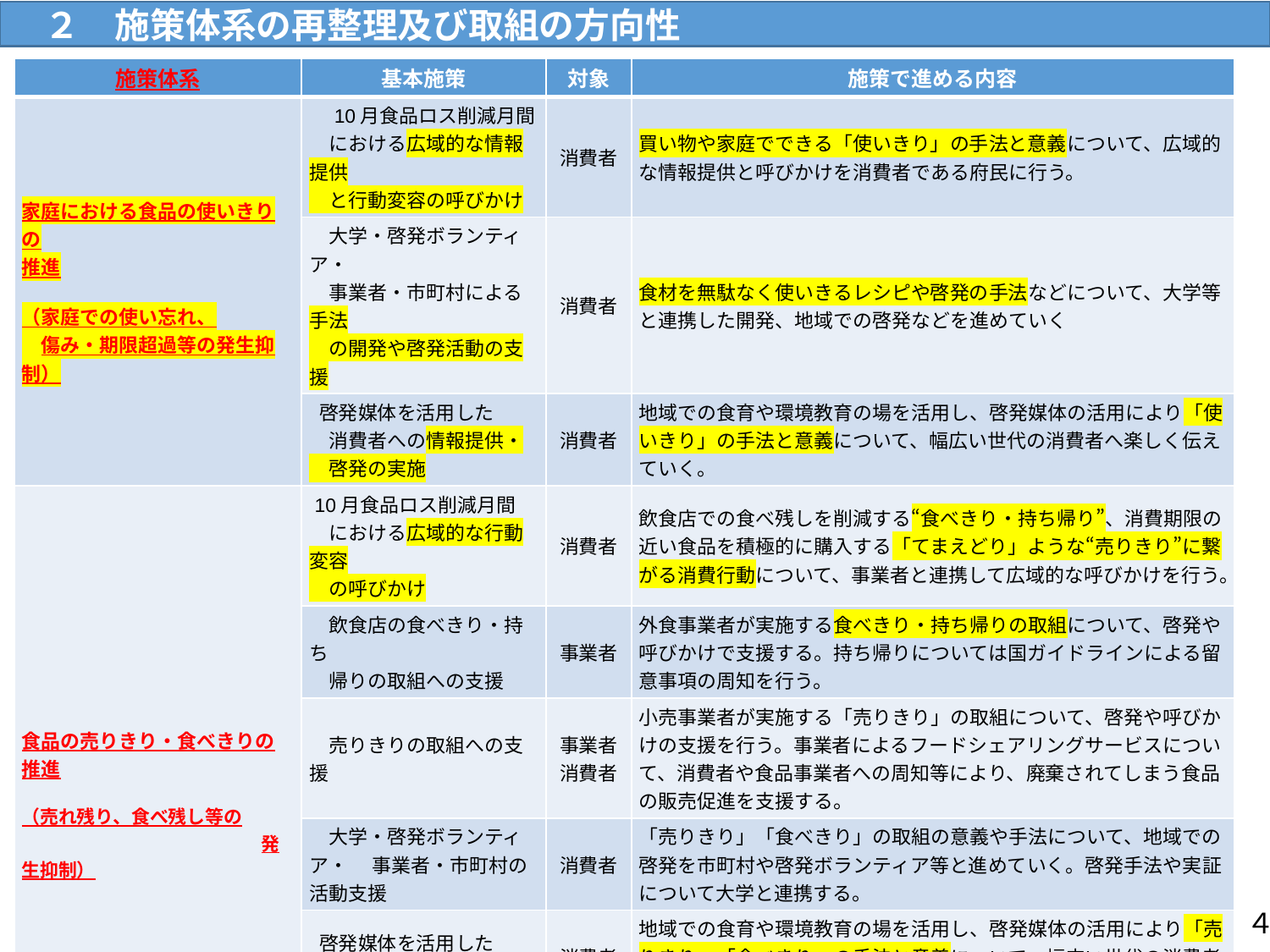

２　施策体系の再整理及び取組の方向性
| 施策体系 | 基本施策 | 対象 | 施策で進める内容 |
| --- | --- | --- | --- |
| 家庭における食品の使いきりの 推進 （家庭での使い忘れ、 　傷み・期限超過等の発生抑制） | 10月食品ロス削減月間 　における広域的な情報提供 　と行動変容の呼びかけ | 消費者 | 買い物や家庭でできる「使いきり」の手法と意義について、広域的な情報提供と呼びかけを消費者である府民に行う。 |
|  | 大学・啓発ボランティア・ 　事業者・市町村による手法 　の開発や啓発活動の支援 | 消費者 | 食材を無駄なく使いきるレシピや啓発の手法などについて、大学等と連携した開発、地域での啓発などを進めていく |
|  | 啓発媒体を活用した 　消費者への情報提供・ 　啓発の実施 | 消費者 | 地域での食育や環境教育の場を活用し、啓発媒体の活用により「使いきり」の手法と意義について、幅広い世代の消費者へ楽しく伝えていく。 |
| 食品の売りきり・食べきりの推進 （売れ残り、食べ残し等の 　　　　　　　　　　　　　発生抑制） | 10月食品ロス削減月間 　における広域的な行動変容 　の呼びかけ | 消費者 | 飲食店での食べ残しを削減する“食べきり・持ち帰り”、消費期限の近い食品を積極的に購入する「てまえどり」ような“売りきり”に繋がる消費行動について、事業者と連携して広域的な呼びかけを行う。 |
| 消費者行動による食品ロス削減 　事業系：売れ残り、食べ残し 　家庭系：直接廃棄、食べ残し | 飲食店の食べきり・持ち 　帰りの取組への支援 | 事業者 | 外食事業者が実施する食べきり・持ち帰りの取組について、啓発や呼びかけで支援する。持ち帰りについては国ガイドラインによる留意事項の周知を行う。 |
|  | 売りきりの取組への支援 | 事業者 消費者 | 小売事業者が実施する「売りきり」の取組について、啓発や呼びかけの支援を行う。事業者によるフードシェアリングサービスについて、消費者や食品事業者への周知等により、廃棄されてしまう食品の販売促進を支援する。 |
|  | 大学・啓発ボランティア・ 　事業者・市町村の活動支援 | 消費者 | 「売りきり」「食べきり」の取組の意義や手法について、地域での啓発を市町村や啓発ボランティア等と進めていく。啓発手法や実証について大学と連携する。 |
| 消費者の理解及び行動変容の促進 | 啓発媒体を活用した 　 府民啓発の実施 | 消費者 | 地域での食育や環境教育の場を活用し、啓発媒体の活用により「売りきり」「食べきり」の手法と意義について、幅広い世代の消費者へ楽しく伝えていく。 |
|  | おおさか食品ロス削減 　パートナーシップ制度の推進 　取組事例の共有・周知 | 事業者 | 事業者による「売りきり」「食べきり」の取組事例を周知するとともに、事業者間の情報共有や交流により、売りきれる・食べきれる適正量を把握する需要予測、啓発戦略等の手法などの共有、連携による取組拡大を推進していく。 |
| 未利用食品の有効活用 | 事業者による食品寄附等　 　の拡大支援 | 事業者 | 府版フードバンクガイドラインを拡充更新し、フードバンク活動支援に活用 国施策を周知し、フードバンク活動や食品アクセスの体制づくりを支援 事業者によるフードシェアリングサービス等の認知度向上等の支援 |
|  | フードドライブの実施支援 | 消費者 | フードドライブの意義や受付窓口及び対象食品等について消費者へ周知し、参加促進を図る。 府内イベントでのフードドライブ受付を資材提供等で支援する。 |
４